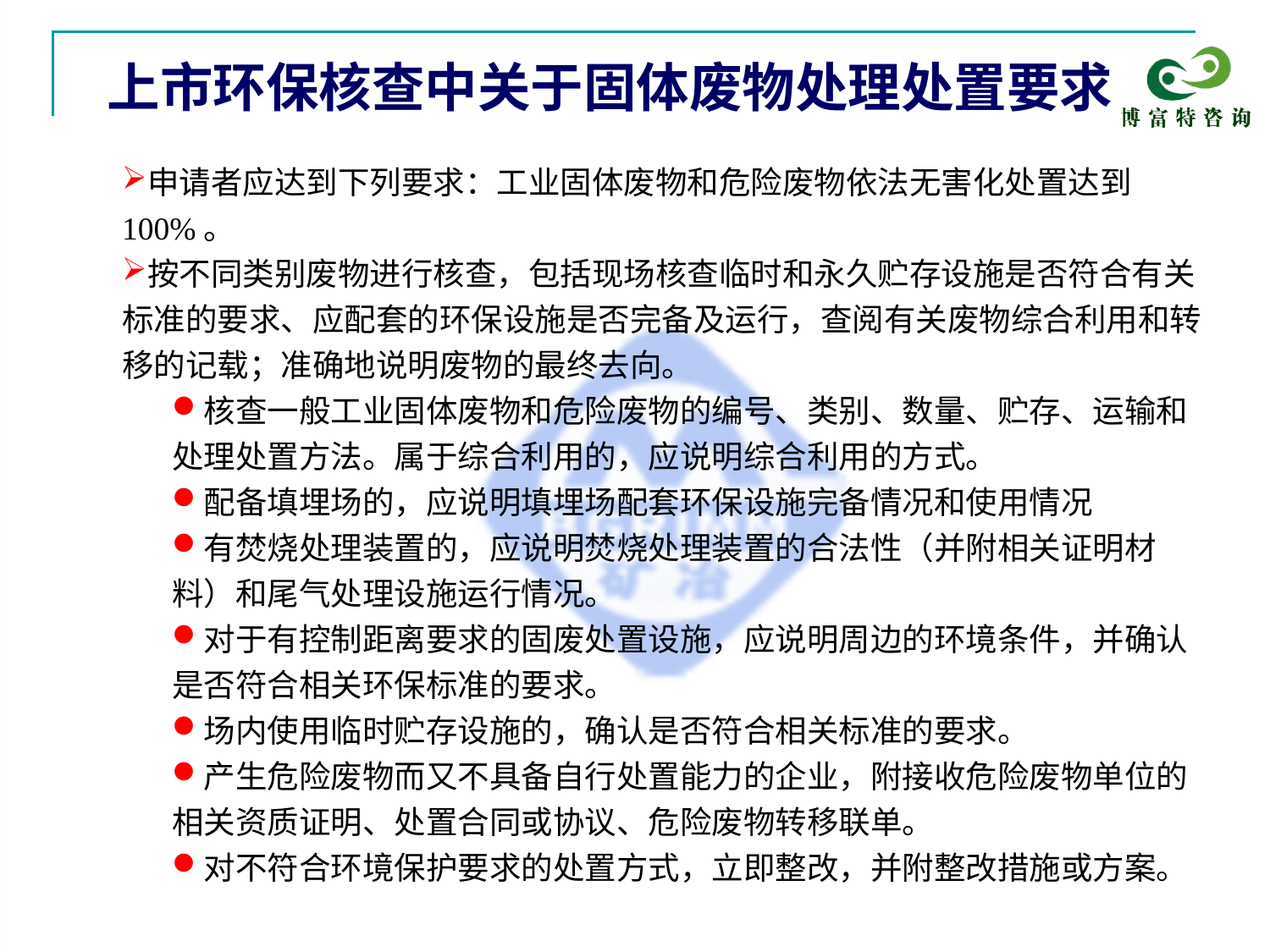

上市环保核查中关于固体废物处理处置要求
申请者应达到下列要求：工业固体废物和危险废物依法无害化处置达到100%。
按不同类别废物进行核查，包括现场核查临时和永久贮存设施是否符合有关标准的要求、应配套的环保设施是否完备及运行，查阅有关废物综合利用和转移的记载；准确地说明废物的最终去向。
核查一般工业固体废物和危险废物的编号、类别、数量、贮存、运输和处理处置方法。属于综合利用的，应说明综合利用的方式。
配备填埋场的，应说明填埋场配套环保设施完备情况和使用情况
有焚烧处理装置的，应说明焚烧处理装置的合法性（并附相关证明材料）和尾气处理设施运行情况。
对于有控制距离要求的固废处置设施，应说明周边的环境条件，并确认是否符合相关环保标准的要求。
场内使用临时贮存设施的，确认是否符合相关标准的要求。
产生危险废物而又不具备自行处置能力的企业，附接收危险废物单位的相关资质证明、处置合同或协议、危险废物转移联单。
对不符合环境保护要求的处置方式，立即整改，并附整改措施或方案。